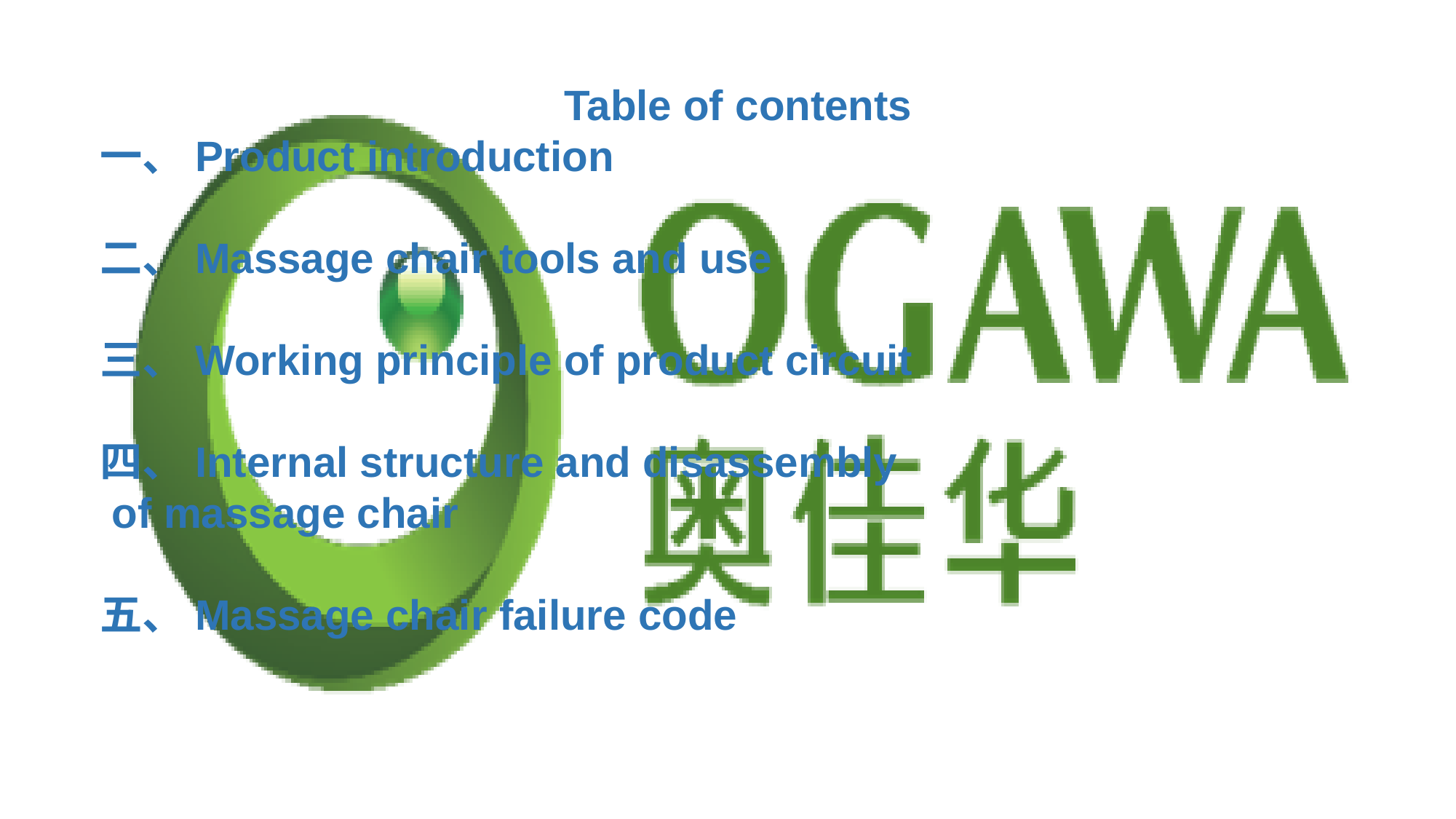

Table of contents
一、Product introduction

二、Massage chair tools and use

三、Working principle of product circuit

四、Internal structure and disassembly
 of massage chair

五、Massage chair failure code